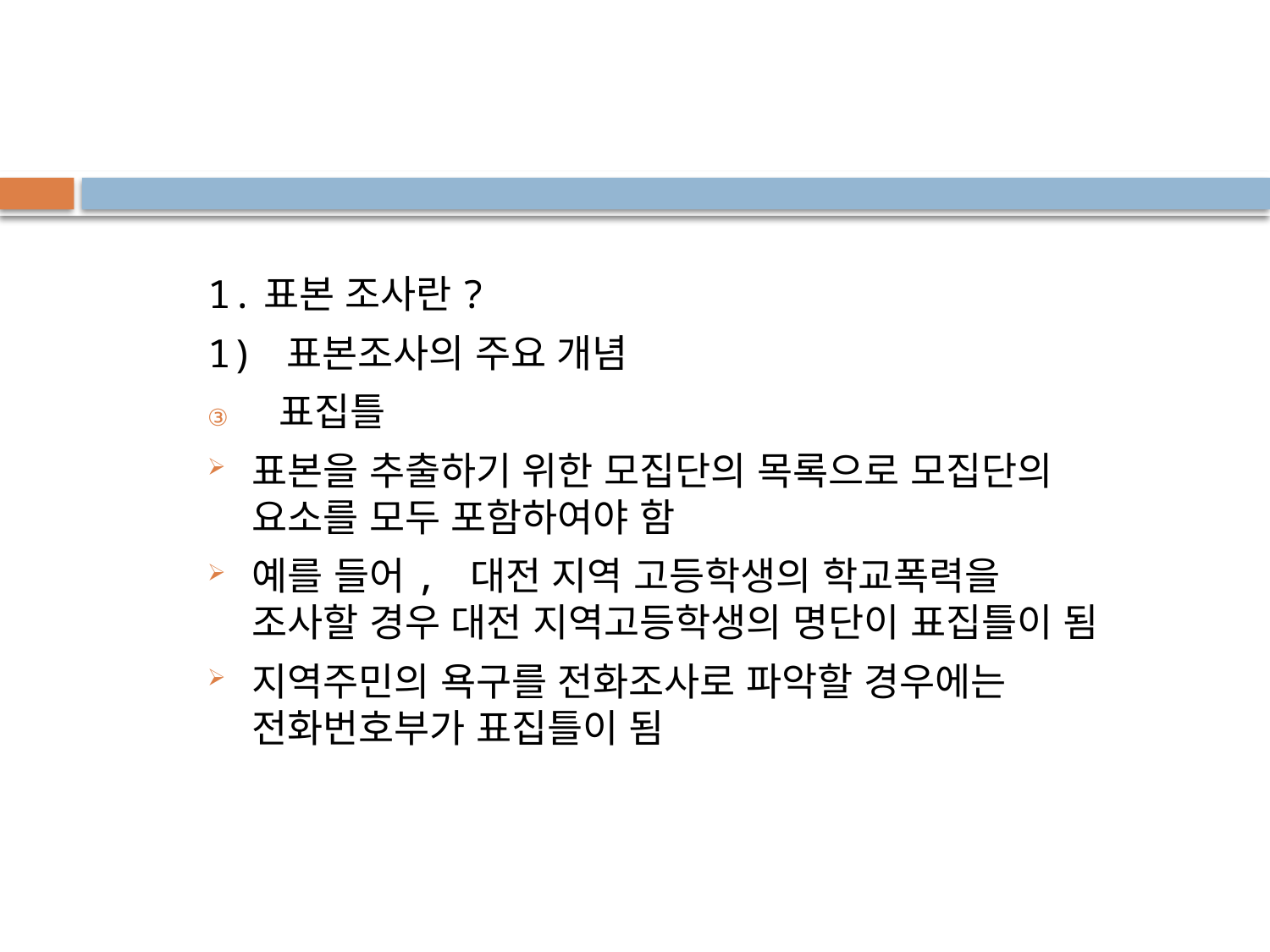

1.표본 조사란?
1) 표본조사의 주요 개념
표집틀
표본을 추출하기 위한 모집단의 목록으로 모집단의 요소를 모두 포함하여야 함
예를 들어, 대전 지역 고등학생의 학교폭력을 조사할 경우 대전 지역고등학생의 명단이 표집틀이 됨
지역주민의 욕구를 전화조사로 파악할 경우에는 전화번호부가 표집틀이 됨